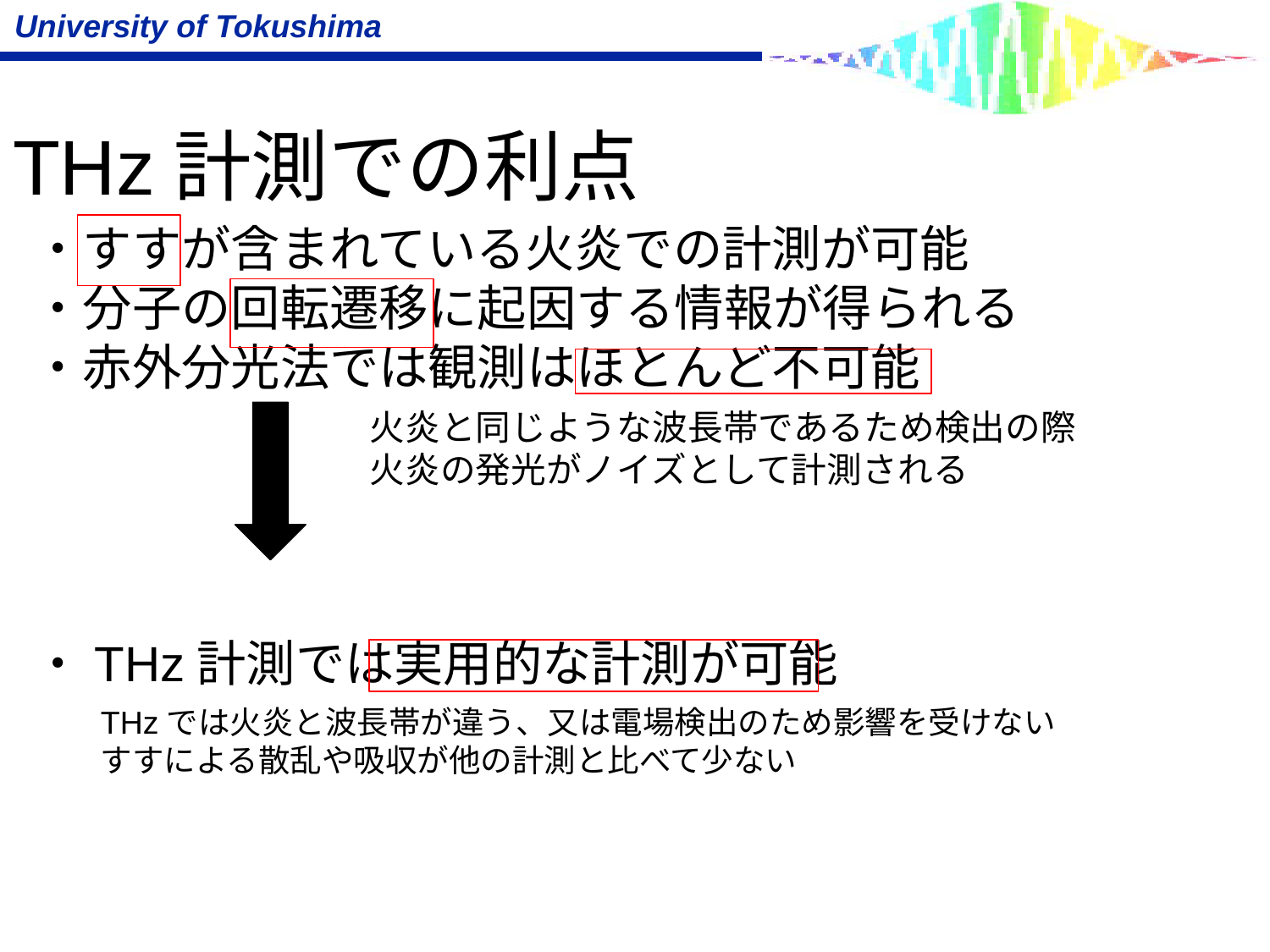

# THz計測での利点
・すすが含まれている火炎での計測が可能
・分子の回転遷移に起因する情報が得られる
・赤外分光法では観測はほとんど不可能

・THz計測では実用的な計測が可能

火炎と同じような波長帯であるため検出の際
火炎の発光がノイズとして計測される

THzでは火炎と波長帯が違う、又は電場検出のため影響を受けない
すすによる散乱や吸収が他の計測と比べて少ない